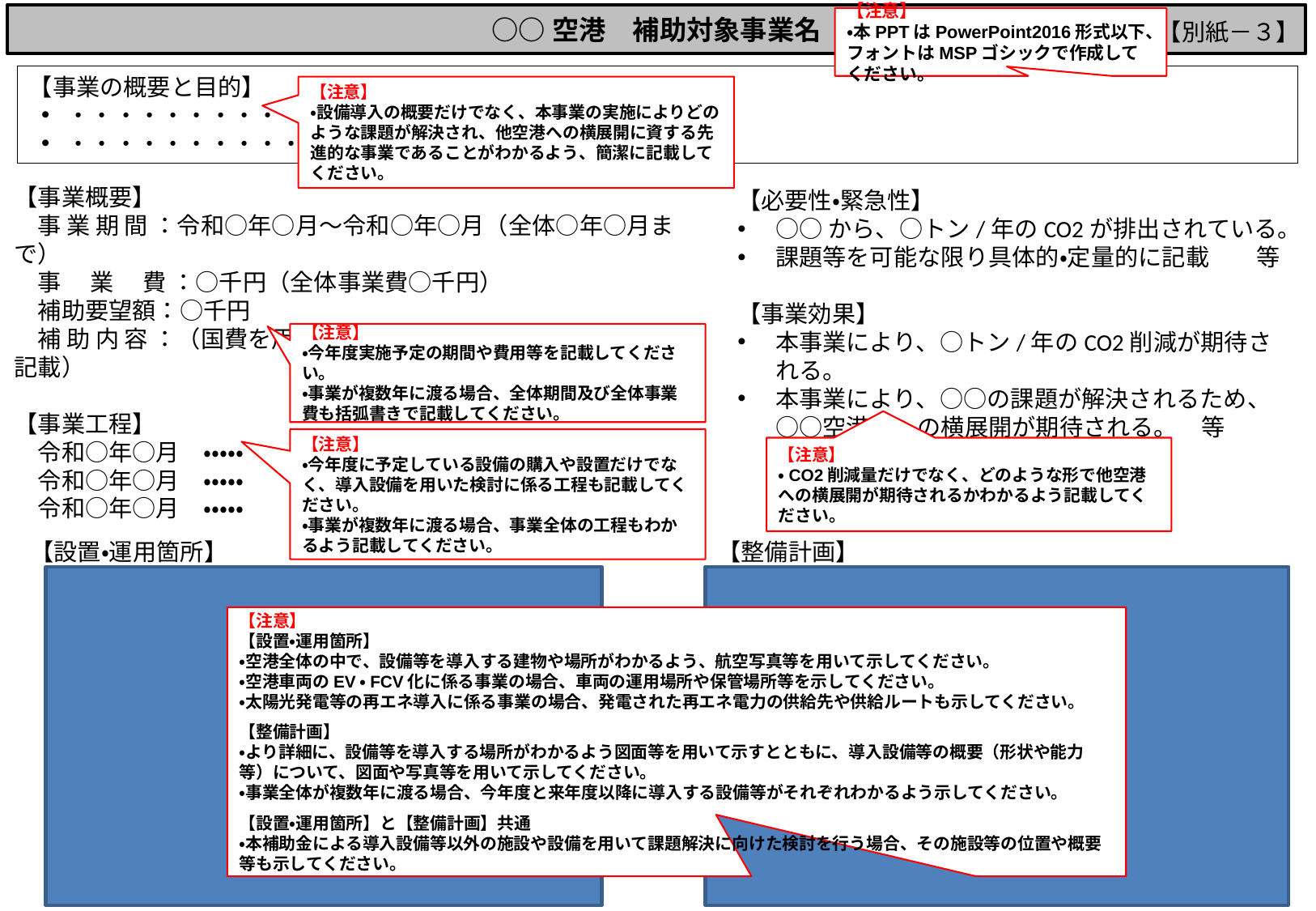

○○空港　補助対象事業名
【注意】
・本PPTはPowerPoint2016形式以下、フォントはMSPゴシックで作成してください。
【別紙－３】
【事業の概要と目的】
・・・・・・・・・・・・・・・・
・・・・・・・・・・・・・・・・
【注意】
・設備導入の概要だけでなく、本事業の実施によりどのような課題が解決され、他空港への横展開に資する先進的な事業であることがわかるよう、簡潔に記載してください。
【事業概要】
　事 業 期 間 ：令和○年○月～令和○年○月（全体○年○月まで）
　事　 業　 費 ：○千円（全体事業費○千円）
　補助要望額：○千円
　補 助 内 容 ：（国費を用いて整備/購入する施設等を具体的に記載）

【事業工程】
　令和○年○月　・・・・・
　令和○年○月　・・・・・
　令和○年○月　・・・・・

【必要性・緊急性】
○○から、○トン/年のCO2が排出されている。
課題等を可能な限り具体的・定量的に記載　　等

【事業効果】
本事業により、○トン/年のCO2削減が期待される。
本事業により、○○の課題が解決されるため、○○空港等への横展開が期待される。　等

【注意】
・今年度実施予定の期間や費用等を記載してください。
・事業が複数年に渡る場合、全体期間及び全体事業費も括弧書きで記載してください。
【注意】
・今年度に予定している設備の購入や設置だけでなく、導入設備を用いた検討に係る工程も記載してください。
・事業が複数年に渡る場合、事業全体の工程もわかるよう記載してください。
【注意】
・CO2削減量だけでなく、どのような形で他空港への横展開が期待されるかわかるよう記載してください。
【設置・運用箇所】
【整備計画】

【注意】
【設置・運用箇所】
・空港全体の中で、設備等を導入する建物や場所がわかるよう、航空写真等を用いて示してください。
・空港車両のEV・FCV化に係る事業の場合、車両の運用場所や保管場所等を示してください。
・太陽光発電等の再エネ導入に係る事業の場合、発電された再エネ電力の供給先や供給ルートも示してください。

【整備計画】
・より詳細に、設備等を導入する場所がわかるよう図面等を用いて示すとともに、導入設備等の概要（形状や能力等）について、図面や写真等を用いて示してください。
・事業全体が複数年に渡る場合、今年度と来年度以降に導入する設備等がそれぞれわかるよう示してください。

【設置・運用箇所】と【整備計画】共通
・本補助金による導入設備等以外の施設や設備を用いて課題解決に向けた検討を行う場合、その施設等の位置や概要等も示してください。